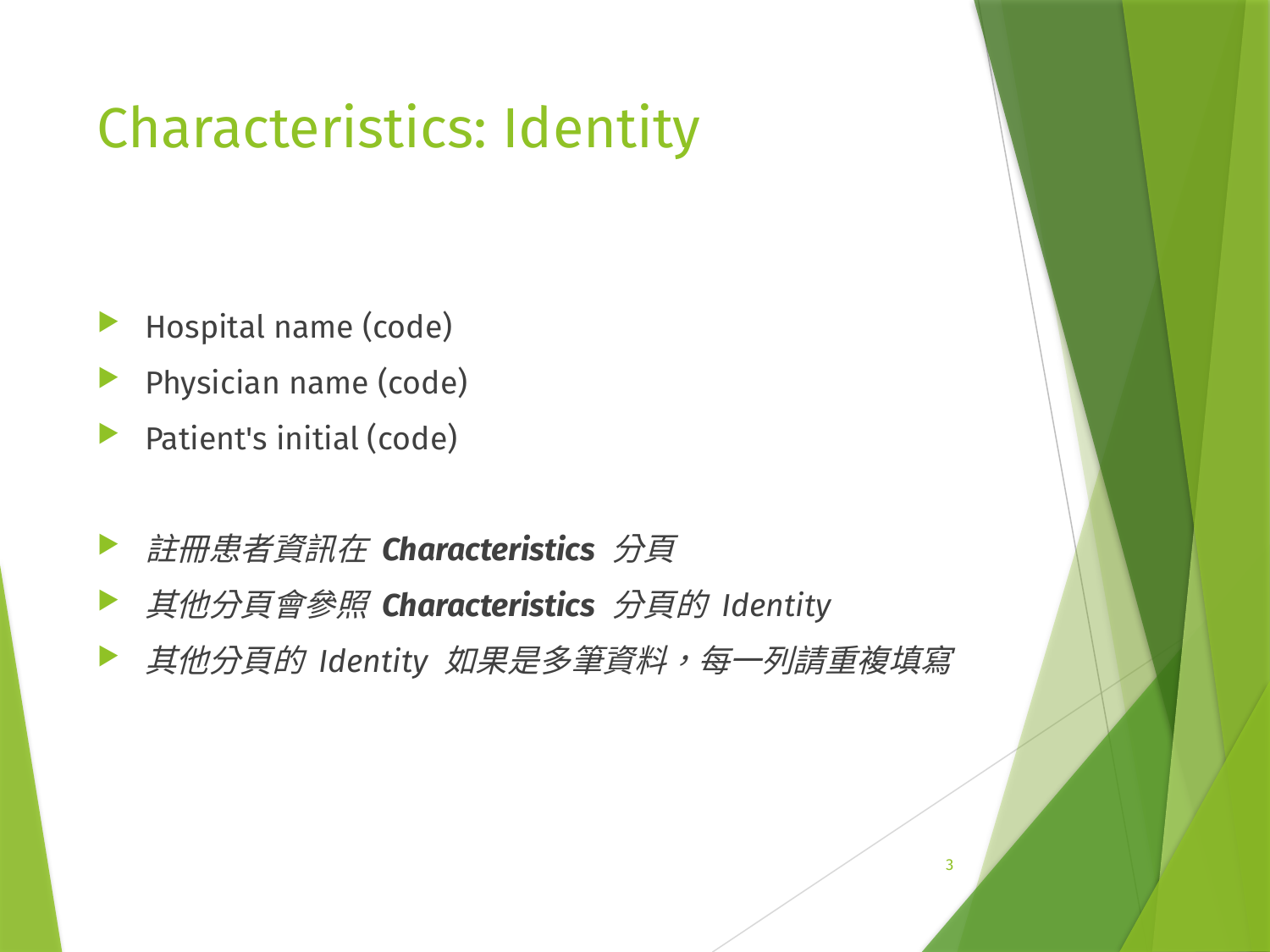

# Characteristics: Identity
Hospital name (code)
Physician name (code)
Patient's initial (code)

註冊患者資訊在 Characteristics 分頁
其他分頁會參照 Characteristics 分頁的 Identity
其他分頁的 Identity 如果是多筆資料，每一列請重複填寫
3